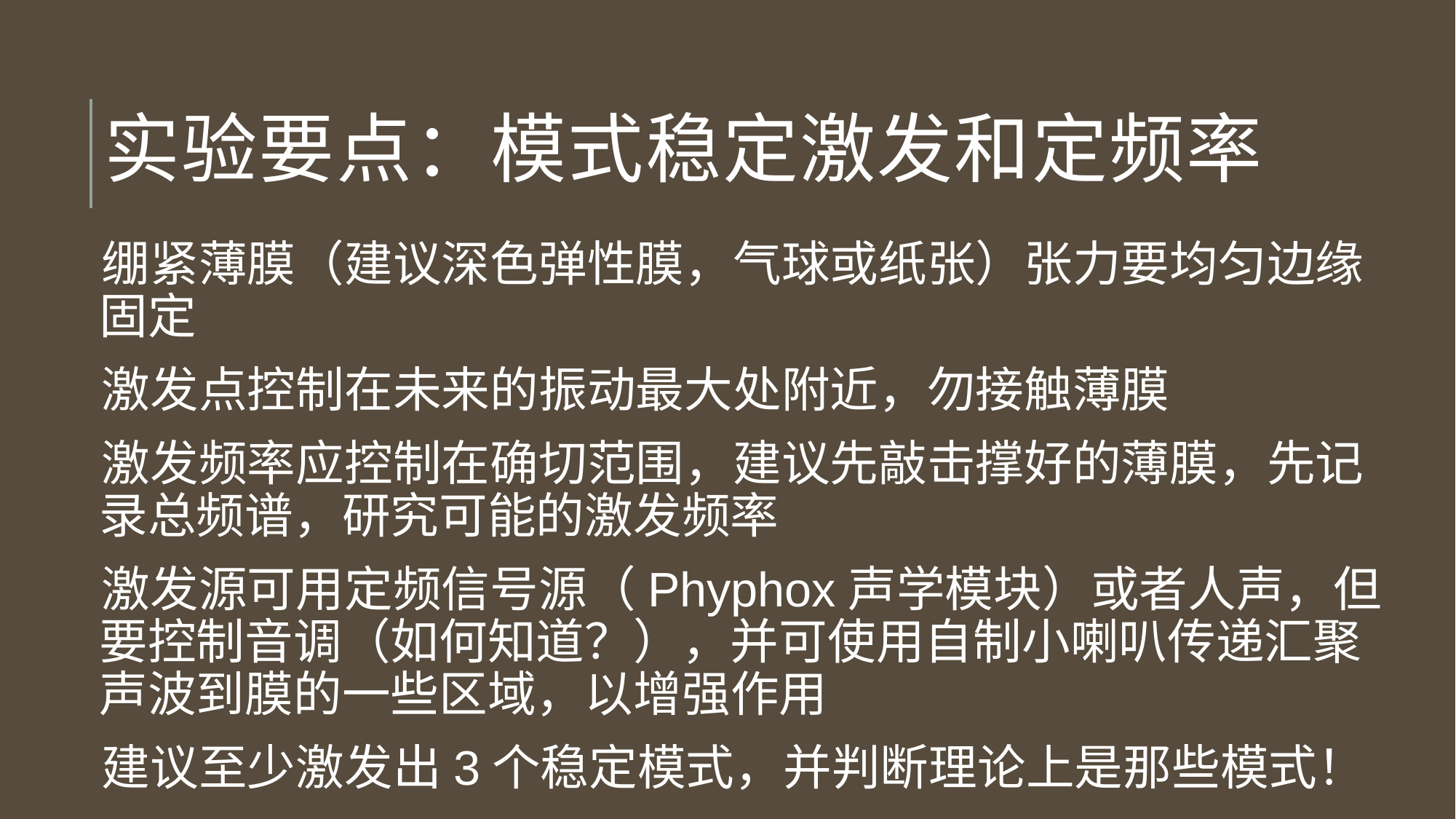

# 实验要点：模式稳定激发和定频率
绷紧薄膜（建议深色弹性膜，气球或纸张）张力要均匀边缘固定
激发点控制在未来的振动最大处附近，勿接触薄膜
激发频率应控制在确切范围，建议先敲击撑好的薄膜，先记录总频谱，研究可能的激发频率
激发源可用定频信号源（Phyphox声学模块）或者人声，但要控制音调（如何知道？），并可使用自制小喇叭传递汇聚声波到膜的一些区域，以增强作用
建议至少激发出3个稳定模式，并判断理论上是那些模式！